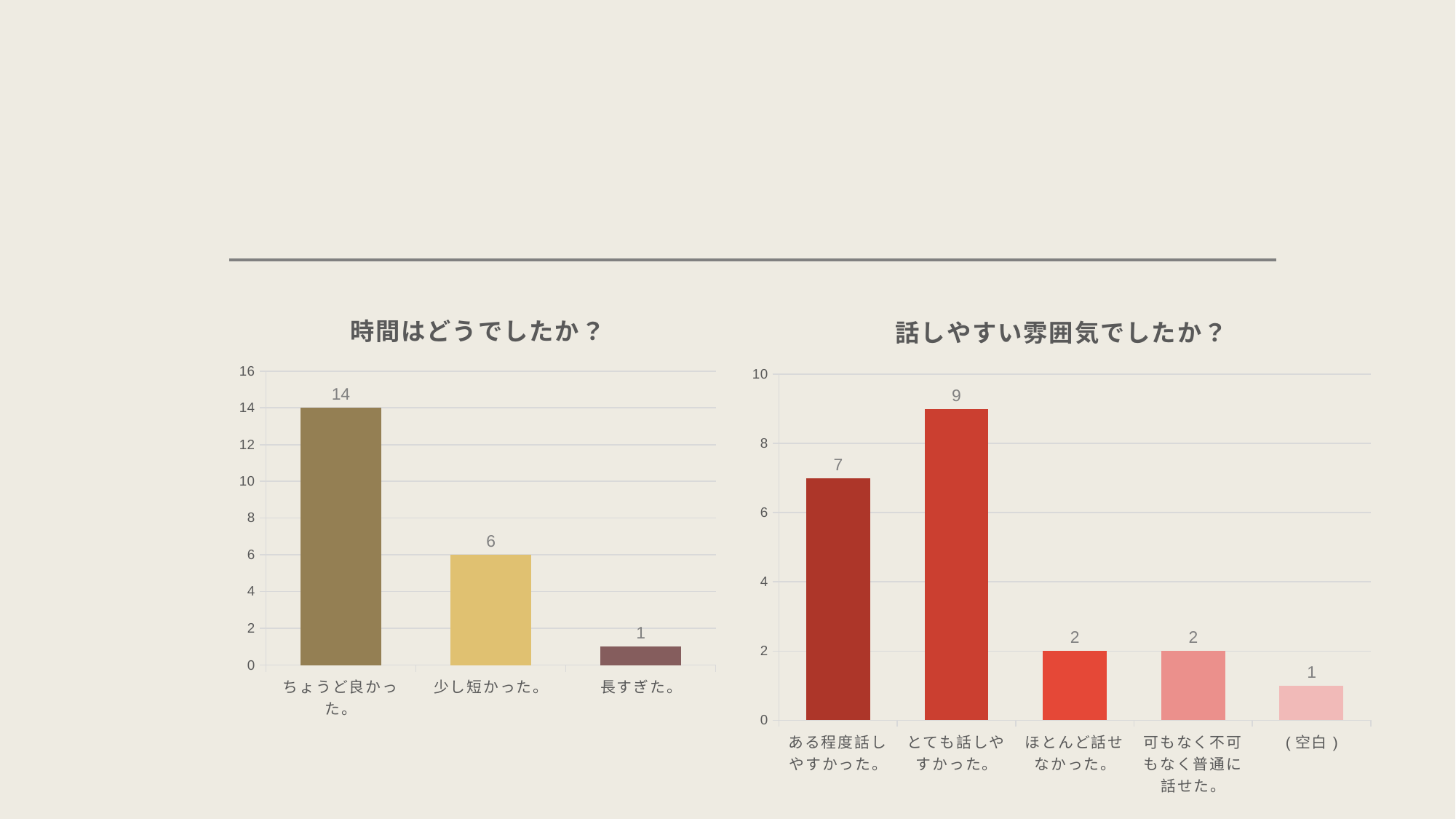

#

### Chart: 話しやすい雰囲気でしたか？

| Category | 集計 |
|---|---|
| ある程度話しやすかった。 | 7.0 |
| とても話しやすかった。 | 9.0 |
| ほとんど話せなかった。 | 2.0 |
| 可もなく不可もなく普通に話せた。 | 2.0 |
| (空白) | 1.0 |

### Chart: 時間はどうでしたか？

| Category | 集計 |
|---|---|
| ちょうど良かった。 | 14.0 |
| 少し短かった。 | 6.0 |
| 長すぎた。 | 1.0 |